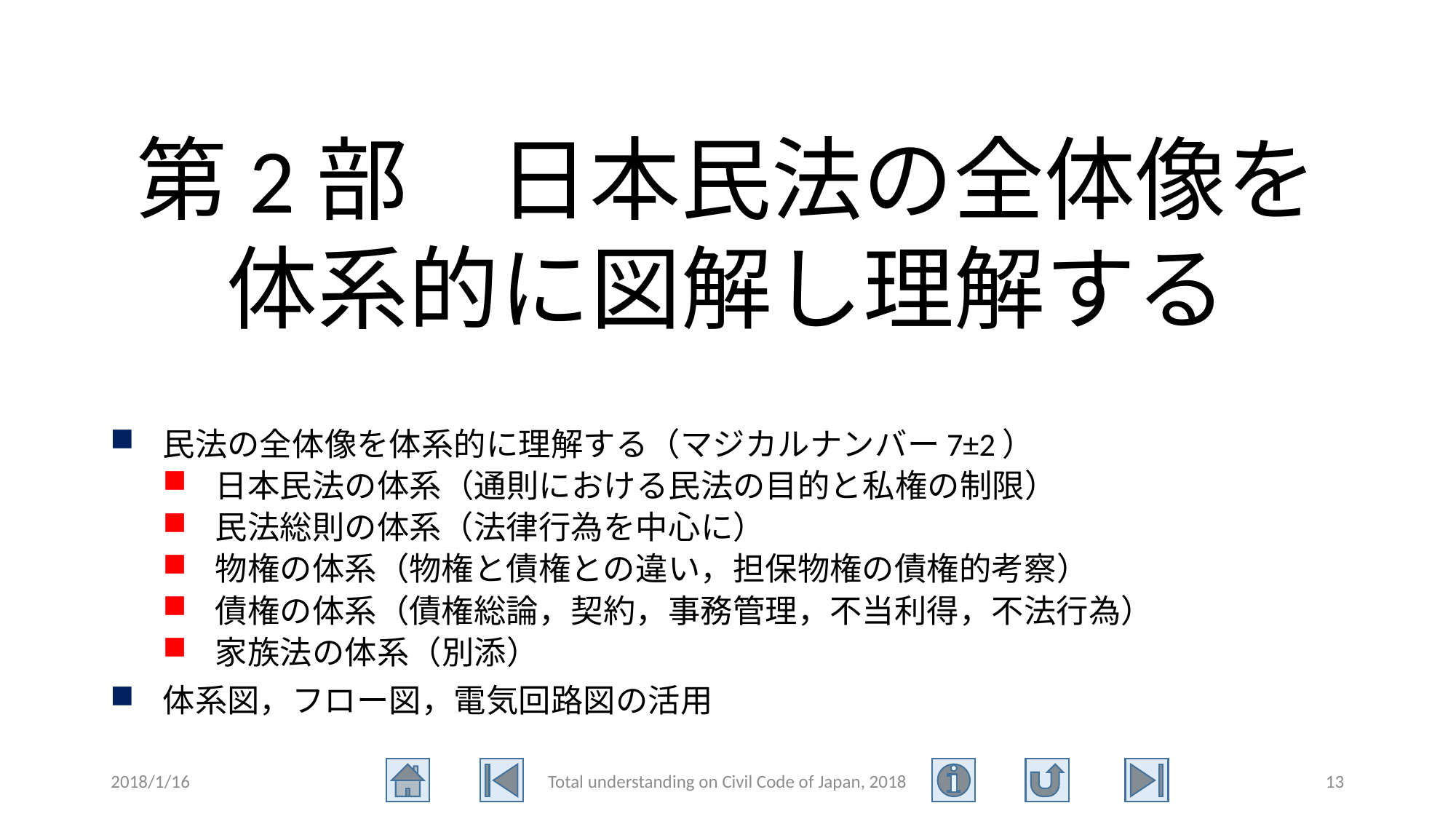

# 第2部　日本民法の全体像を 体系的に図解し理解する
民法の全体像を体系的に理解する（マジカルナンバー7±2）
日本民法の体系（通則における民法の目的と私権の制限）
民法総則の体系（法律行為を中心に）
物権の体系（物権と債権との違い，担保物権の債権的考察）
債権の体系（債権総論，契約，事務管理，不当利得，不法行為）
家族法の体系（別添）
体系図，フロー図，電気回路図の活用
2018/1/16
Total understanding on Civil Code of Japan, 2018
13